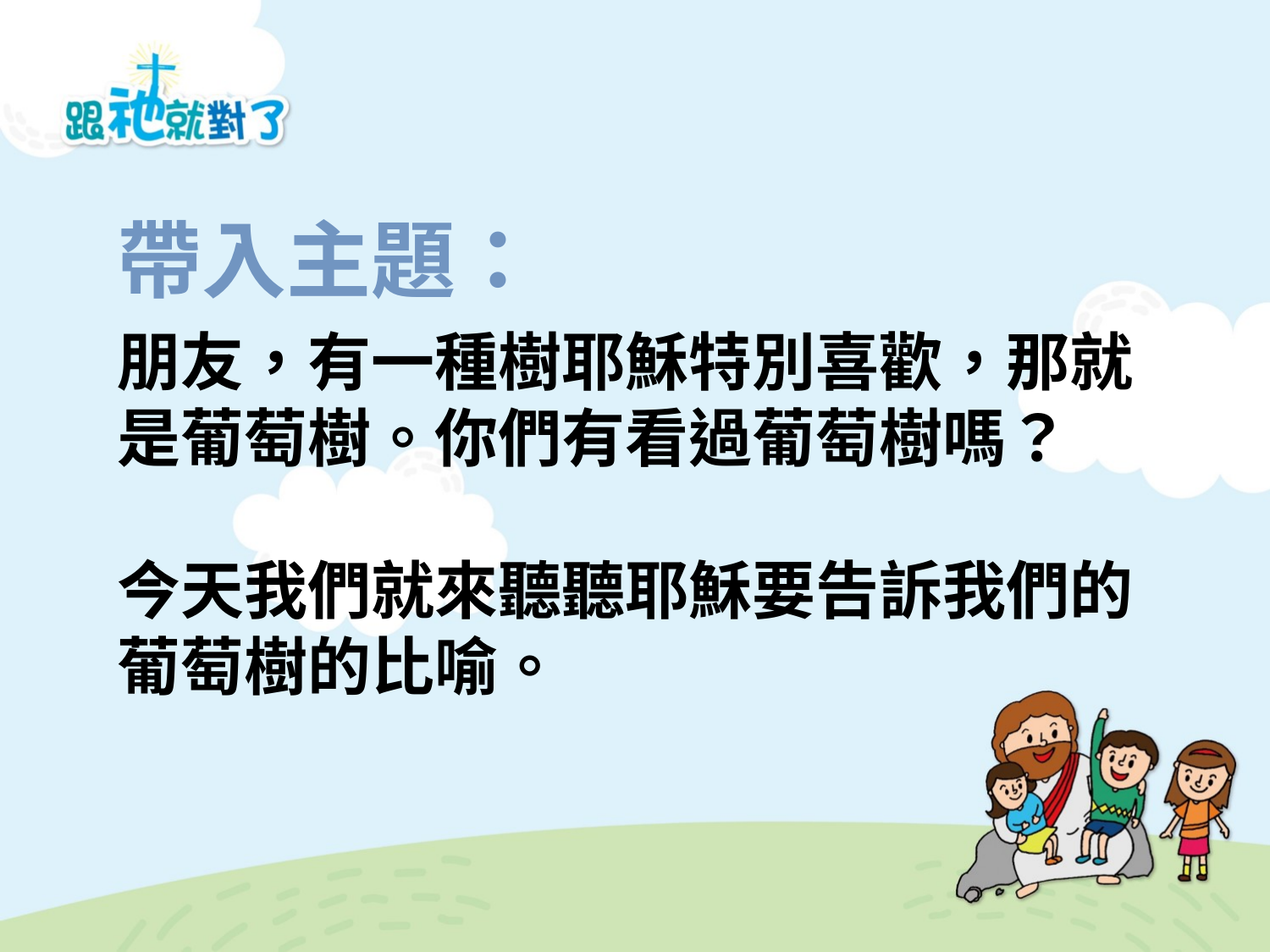

帶入主題：
朋友，有一種樹耶穌特別喜歡，那就是葡萄樹。你們有看過葡萄樹嗎？

今天我們就來聽聽耶穌要告訴我們的葡萄樹的比喻。